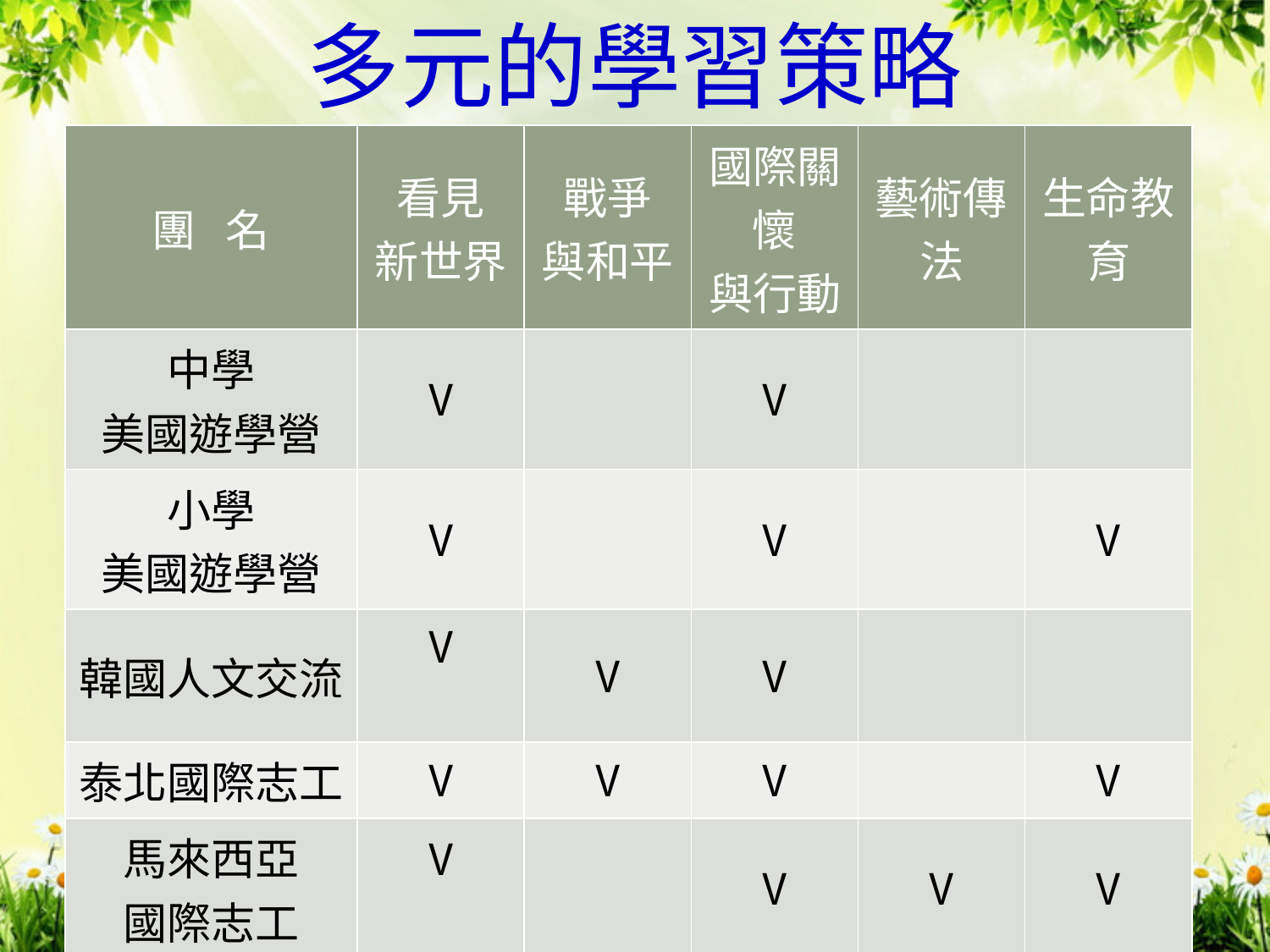

多元的學習策略
| 團 名 | 看見 新世界 | 戰爭 與和平 | 國際關懷 與行動 | 藝術傳法 | 生命教育 |
| --- | --- | --- | --- | --- | --- |
| 中學 美國遊學營 | V |  | V |  |  |
| 小學 美國遊學營 | V |  | V |  | V |
| 韓國人文交流 | V | V | V |  |  |
| 泰北國際志工 | V | V | V |  | V |
| 馬來西亞 國際志工 | V |  | V | V | V |
| 馬來西亞 佛典演繹 | V |  |  | V | V |